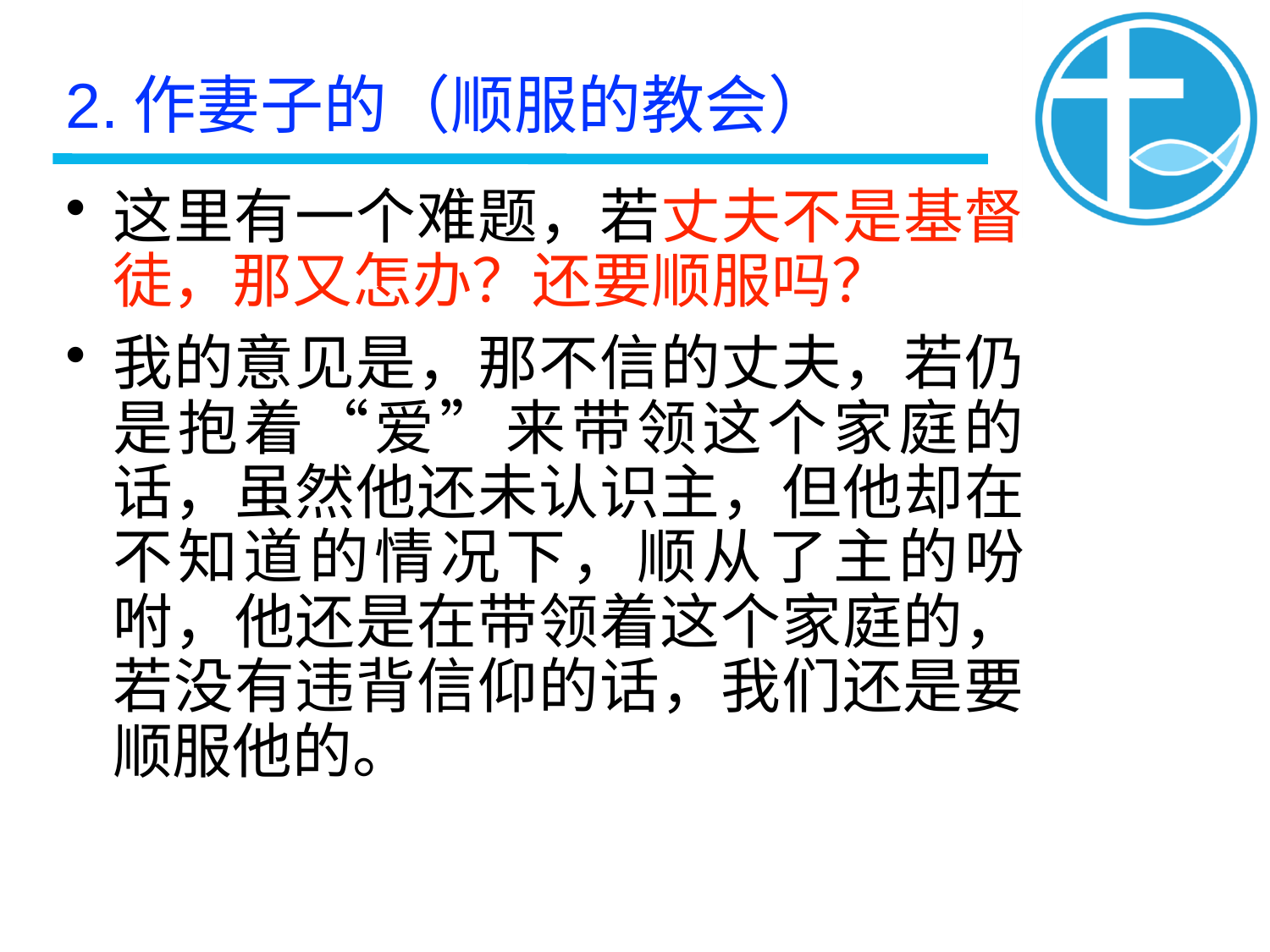

2.作妻子的（顺服的教会）
这里有一个难题，若丈夫不是基督徒，那又怎办？还要顺服吗？
我的意见是，那不信的丈夫，若仍是抱着“爱”来带领这个家庭的话，虽然他还未认识主，但他却在不知道的情况下，顺从了主的吩咐，他还是在带领着这个家庭的，若没有违背信仰的话，我们还是要顺服他的。